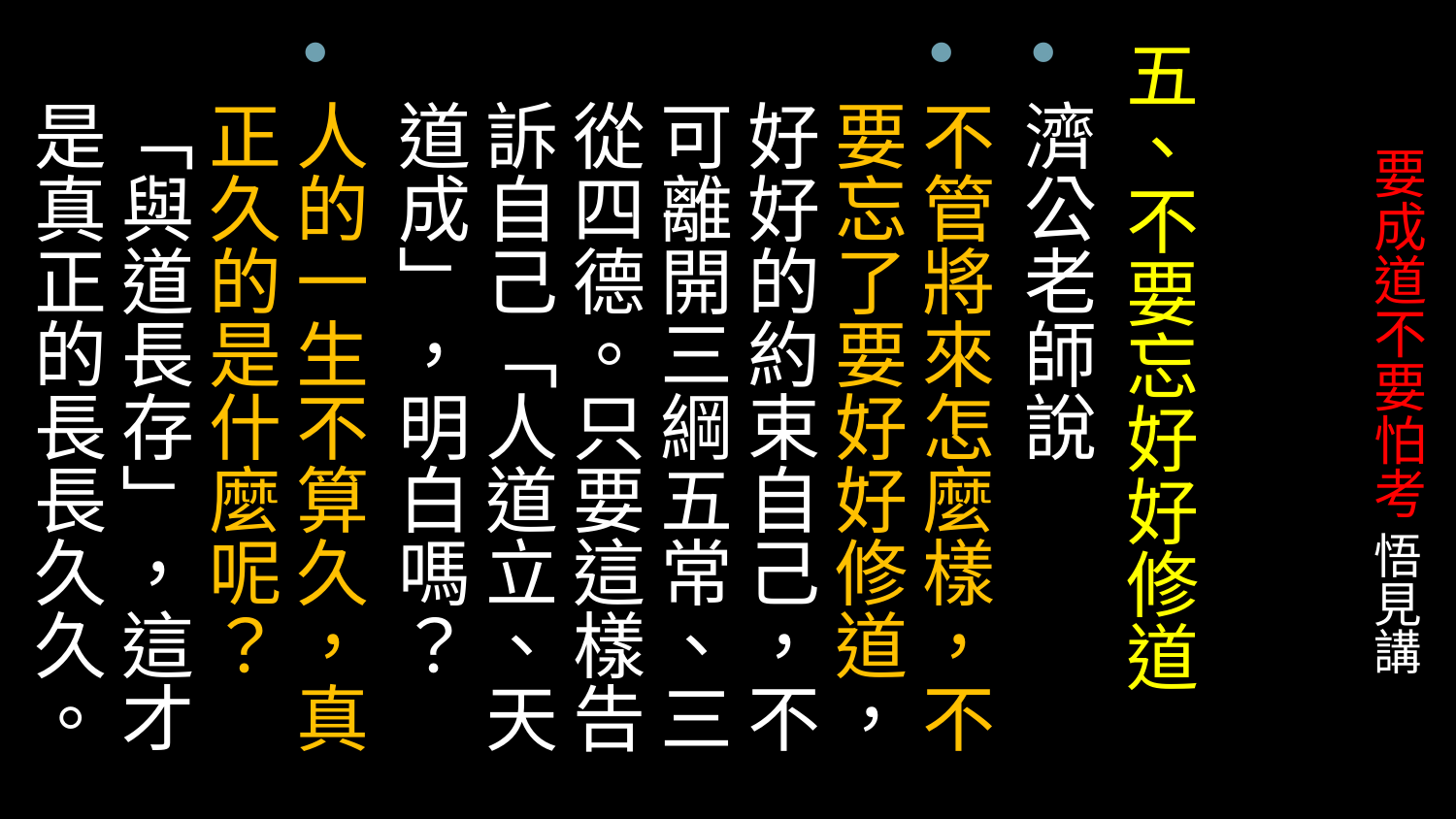

五、不要忘好好修道
濟公老師說
不管將來怎麼樣，不要忘了要好好修道，好好的約束自己，不可離開三綱五常、三從四德。只要這樣告訴自己「人道立、天道成」，明白嗎？
人的一生不算久，真正久的是什麼呢？「與道長存」，這才是真正的長長久久。
# 要成道不要怕考 悟見講